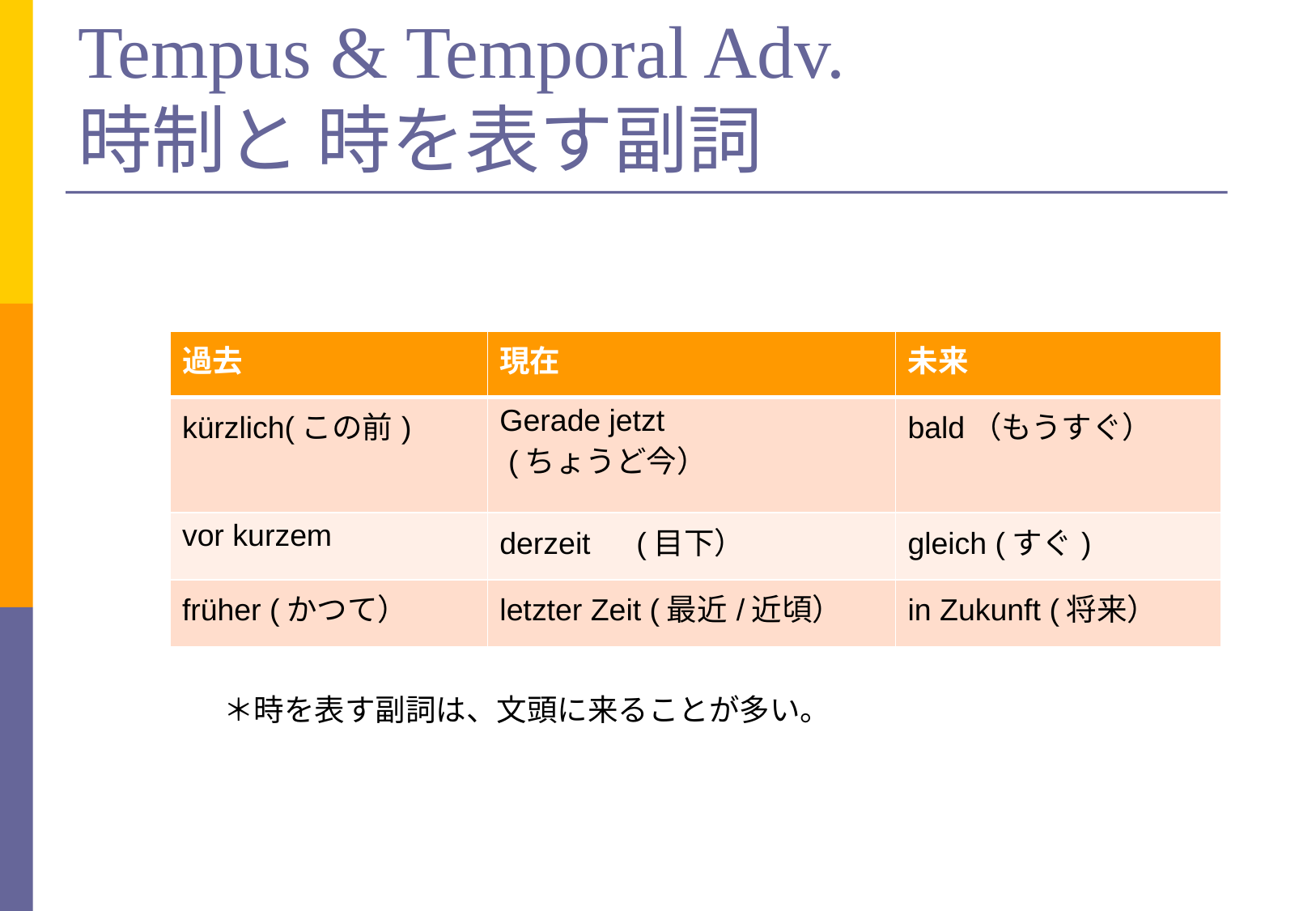

# Tempus & Temporal Adv. 時制と 時を表す副詞
| 過去 | 現在 | 未来 |
| --- | --- | --- |
| kürzlich(この前) | Gerade jetzt (ちょうど今） | bald（もうすぐ） |
| vor kurzem | derzeit　(目下） | gleich (すぐ) |
| früher (かつて） | letzter Zeit (最近/近頃） | in Zukunft (将来） |
＊時を表す副詞は、文頭に来ることが多い。